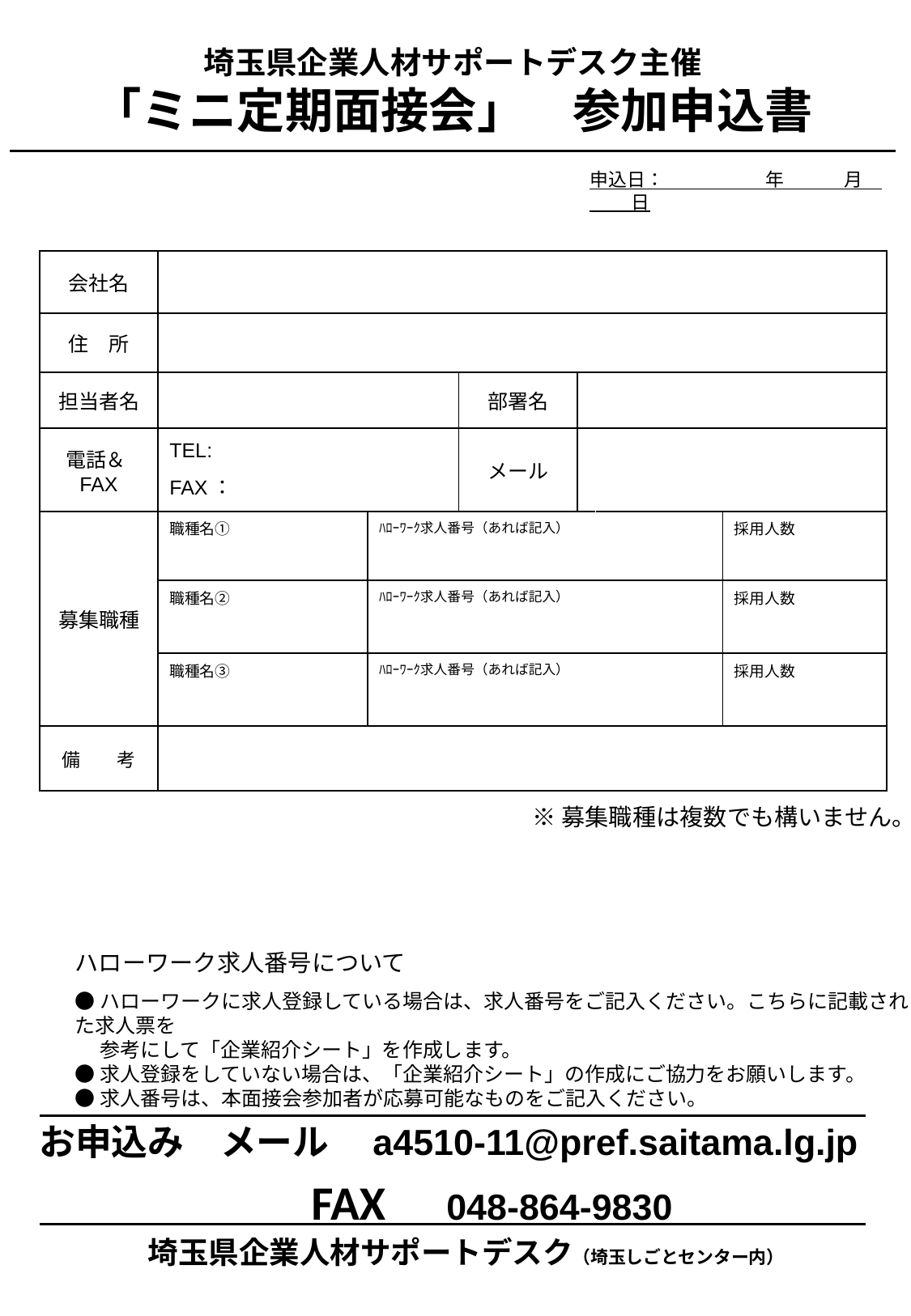

# 埼玉県企業人材サポートデスク主催 「ミニ定期面接会」　参加申込書
申込日：　　  　　　年　　 　月　　 　日
| 会社名 |  |  |  |  |  |  |
| --- | --- | --- | --- | --- | --- | --- |
| 住　所 |  |  |  |  |  |  |
| 担当者名 |  |  | 部署名 |  |  |  |
| 電話＆FAX | TEL: FAX： |  | メール |  |  |  |
| 募集職種 | 職種名① | ﾊﾛｰﾜｰｸ求人番号（あれば記入） |  |  |  | 採用人数 |
|  | 職種名② | ﾊﾛｰﾜｰｸ求人番号（あれば記入） |  |  |  | 採用人数 |
|  | 職種名③ | ﾊﾛｰﾜｰｸ求人番号（あれば記入） |  |  |  | 採用人数 |
| 備　　考 |  |  |  |  |  |  |

※募集職種は複数でも構いません。
ハローワーク求人番号について

●ハローワークに求人登録している場合は、求人番号をご記入ください。こちらに記載された求人票を
　 参考にして「企業紹介シート」を作成します。
●求人登録をしていない場合は、「企業紹介シート」の作成にご協力をお願いします。
●求人番号は、本面接会参加者が応募可能なものをご記入ください。
お申込み　メール　a4510-11@pref.saitama.lg.jp
　　　　　　FAX　　048-864-9830
埼玉県企業人材サポートデスク（埼玉しごとセンター内）